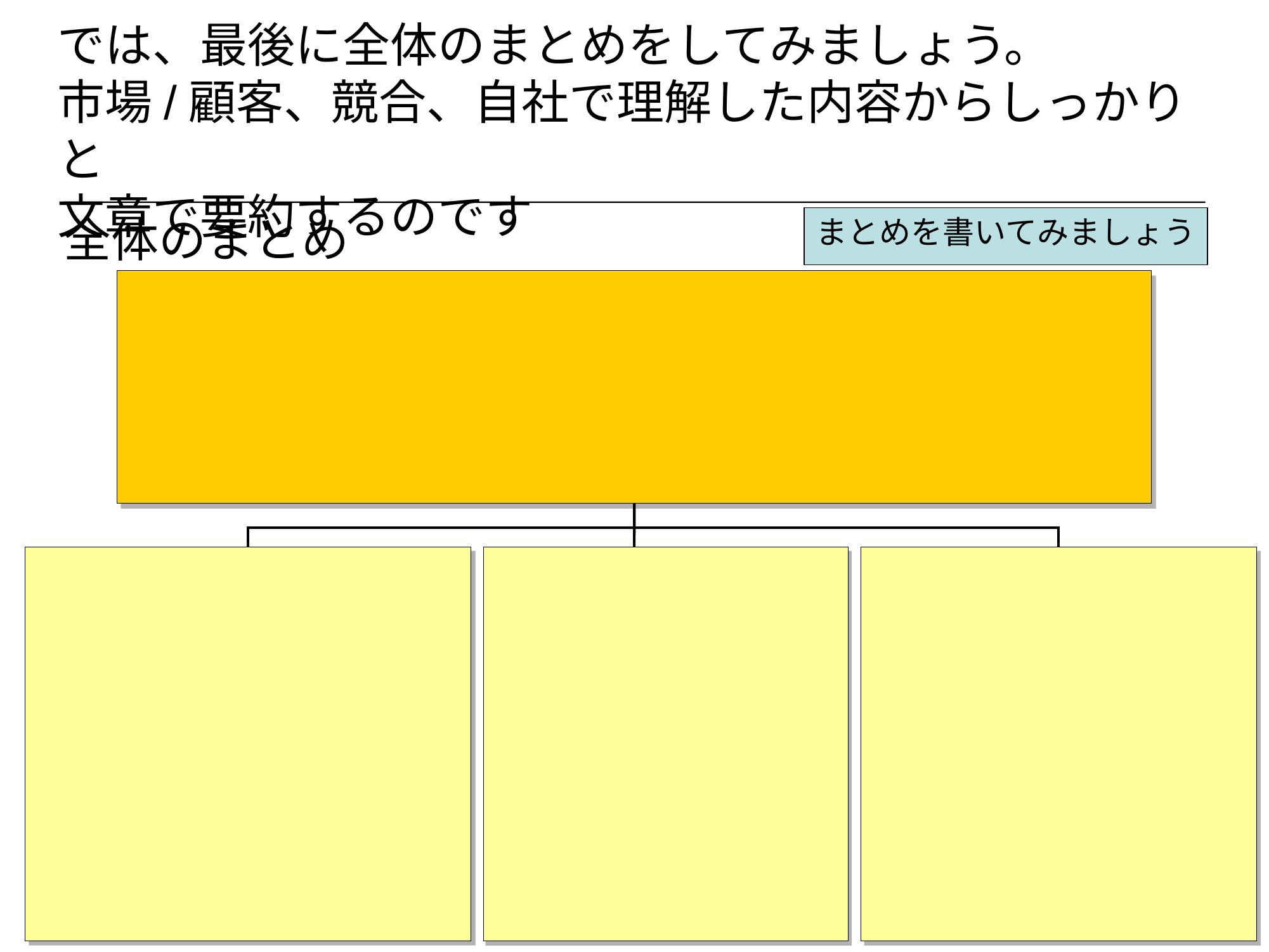

では、最後に全体のまとめをしてみましょう。
市場/顧客、競合、自社で理解した内容からしっかりと
文章で要約するのです

まとめを書いてみましょう

全体のまとめ